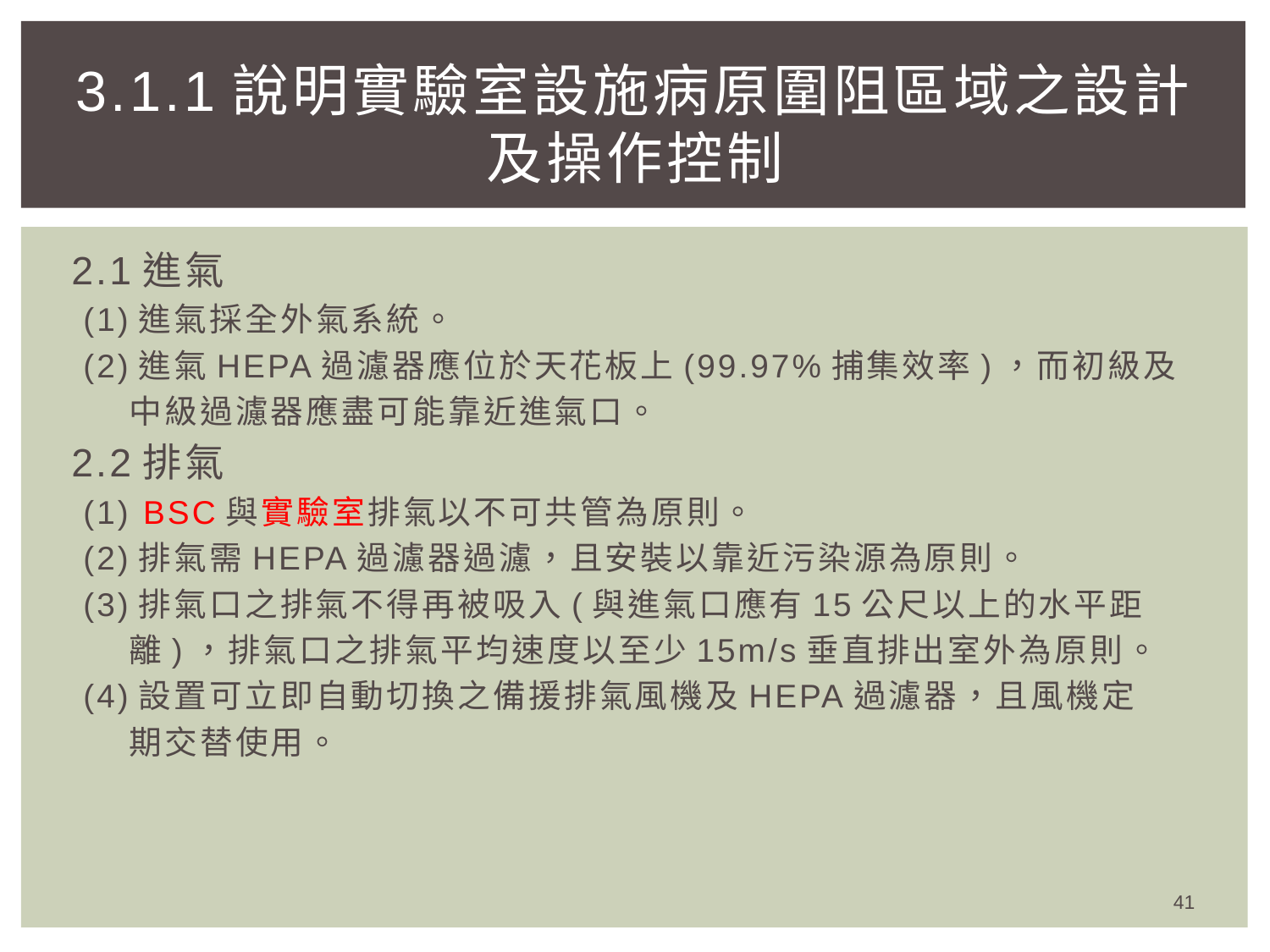

# 3.1.1說明實驗室設施病原圍阻區域之設計及操作控制
2.1進氣
 (1)進氣採全外氣系統。
 (2)進氣HEPA過濾器應位於天花板上(99.97%捕集效率)，而初級及
     中級過濾器應盡可能靠近進氣口。
2.2排氣
 (1) BSC與實驗室排氣以不可共管為原則。
 (2)排氣需HEPA過濾器過濾，且安裝以靠近污染源為原則。
 (3)排氣口之排氣不得再被吸入(與進氣口應有15公尺以上的水平距
     離)，排氣口之排氣平均速度以至少15m/s垂直排出室外為原則。
 (4)設置可立即自動切換之備援排氣風機及HEPA過濾器，且風機定
     期交替使用。

41